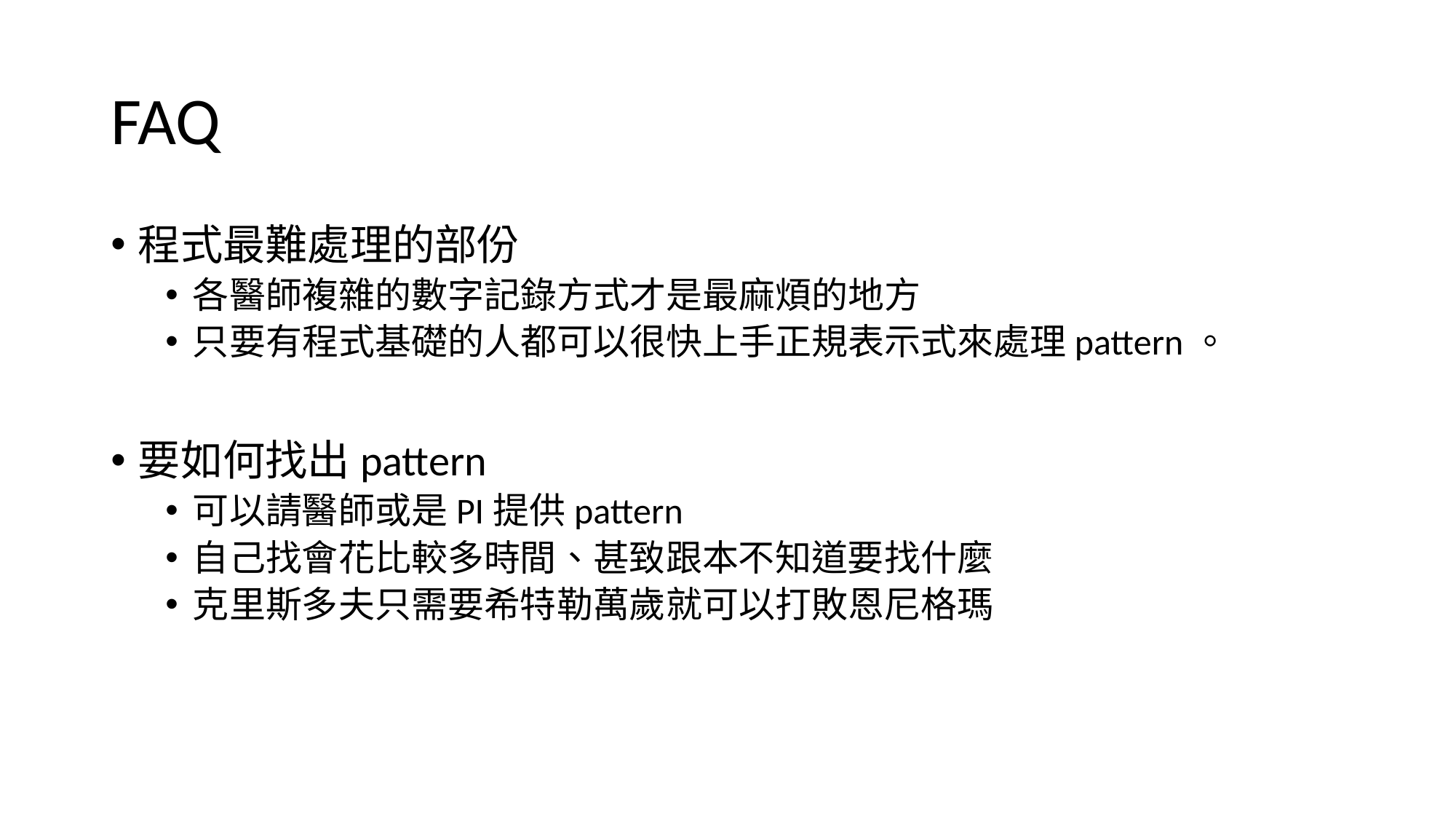

# FAQ
程式最難處理的部份
各醫師複雜的數字記錄方式才是最麻煩的地方
只要有程式基礎的人都可以很快上手正規表示式來處理pattern。

要如何找出pattern
可以請醫師或是PI提供pattern
自己找會花比較多時間、甚致跟本不知道要找什麼
克里斯多夫只需要希特勒萬歲就可以打敗恩尼格瑪